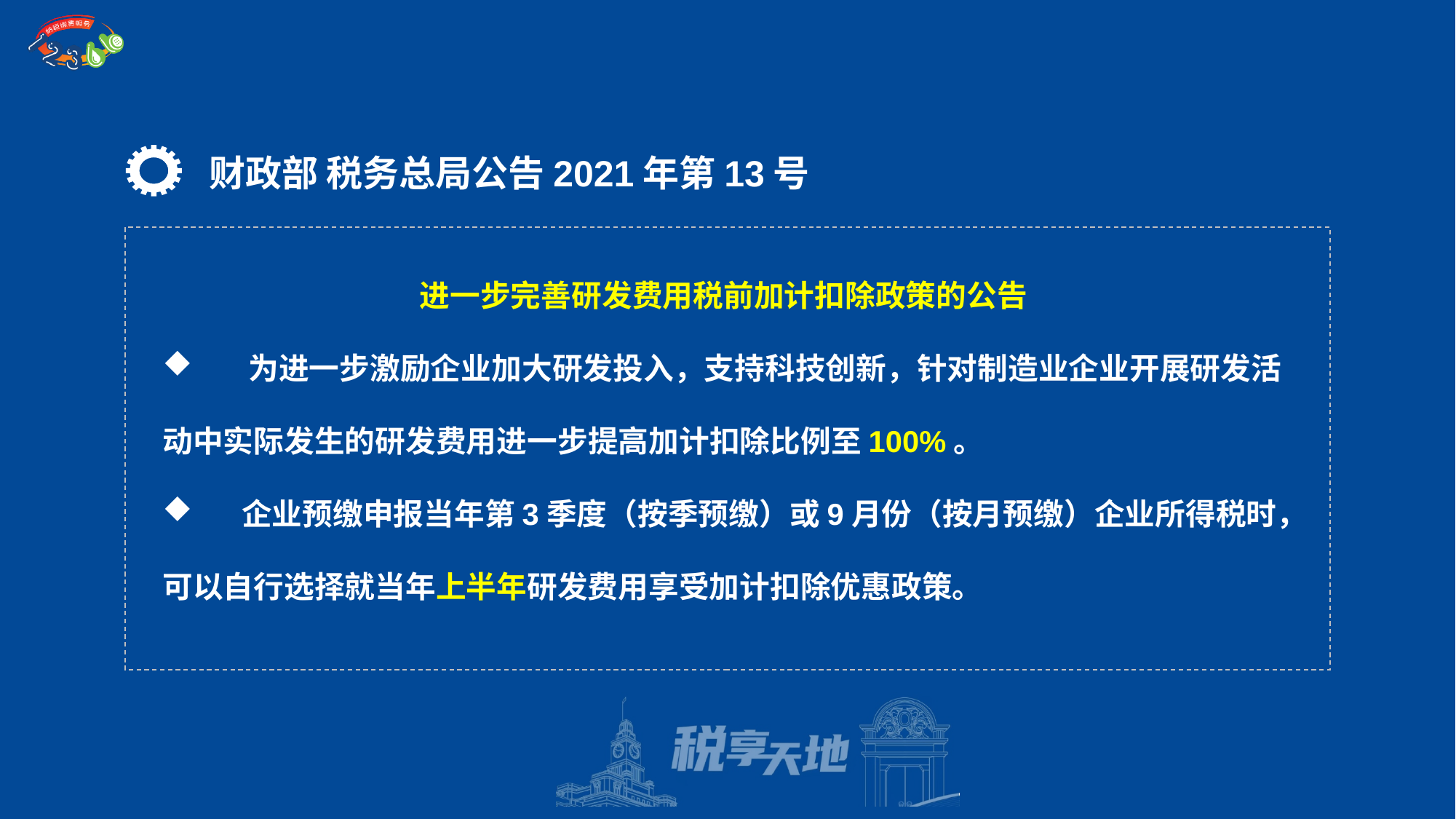

财政部 税务总局公告2021年第13号

进一步完善研发费用税前加计扣除政策的公告
       为进一步激励企业加大研发投入，支持科技创新，针对制造业企业开展研发活动中实际发生的研发费用进一步提高加计扣除比例至100%。
      企业预缴申报当年第3季度（按季预缴）或9月份（按月预缴）企业所得税时，可以自行选择就当年上半年研发费用享受加计扣除优惠政策。